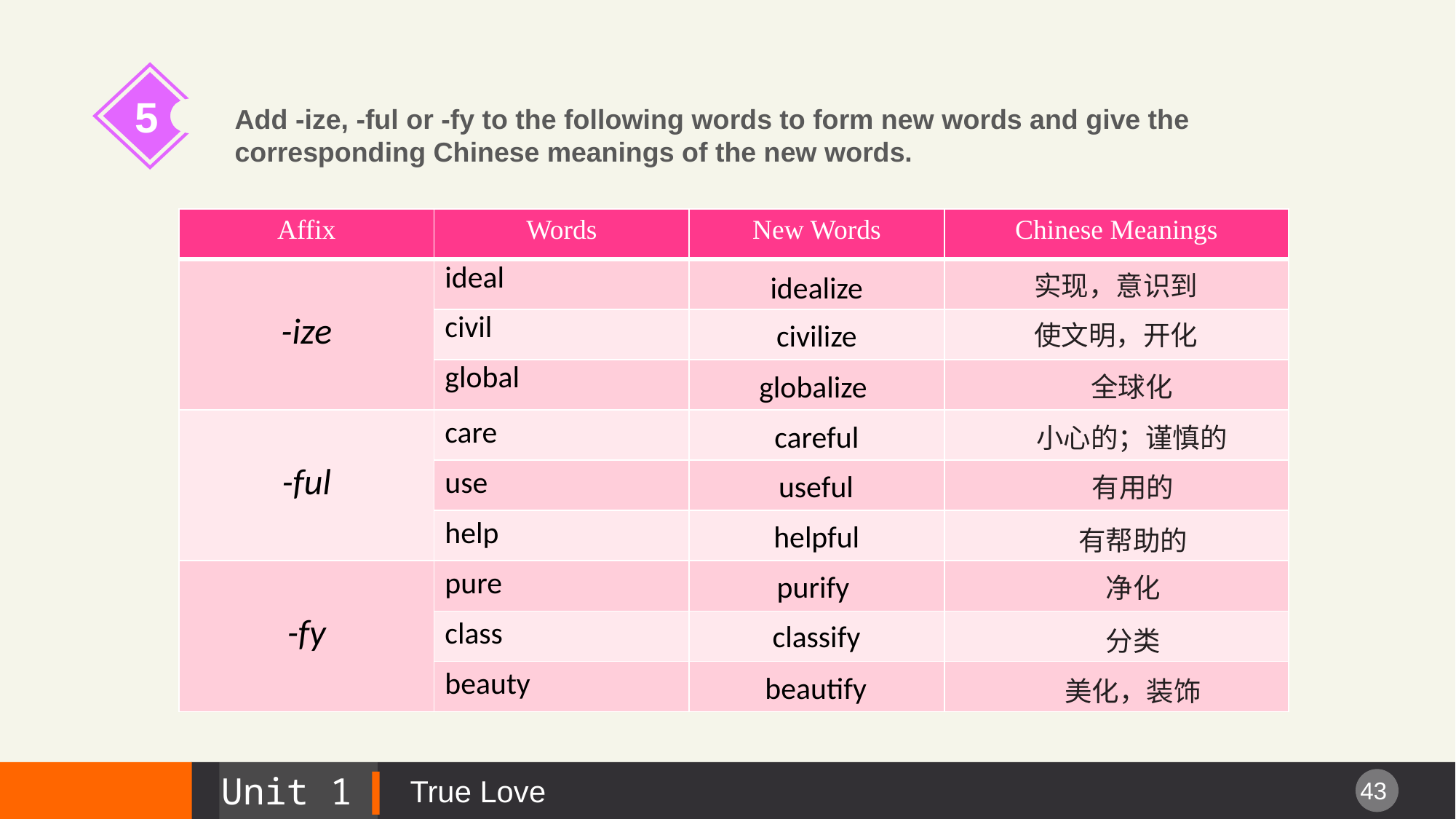

5
Add -ize, -ful or -fy to the following words to form new words and give the
corresponding Chinese meanings of the new words.
| Affix | Words | New Words | Chinese Meanings |
| --- | --- | --- | --- |
| -ize | ideal |  |  |
|  | civil |  |  |
|  | global |  |  |
| -ful | care |  |  |
|  | use |  |  |
|  | help |  |  |
| -fy | pure |  |  |
|  | class |  |  |
|  | beauty |  |  |
idealize
实现，意识到
civilize
使文明，开化
全球化
globalize
careful
小心的；谨慎的
有用的
useful
helpful
有帮助的
purify
净化
classify
分类
beautify
美化，装饰